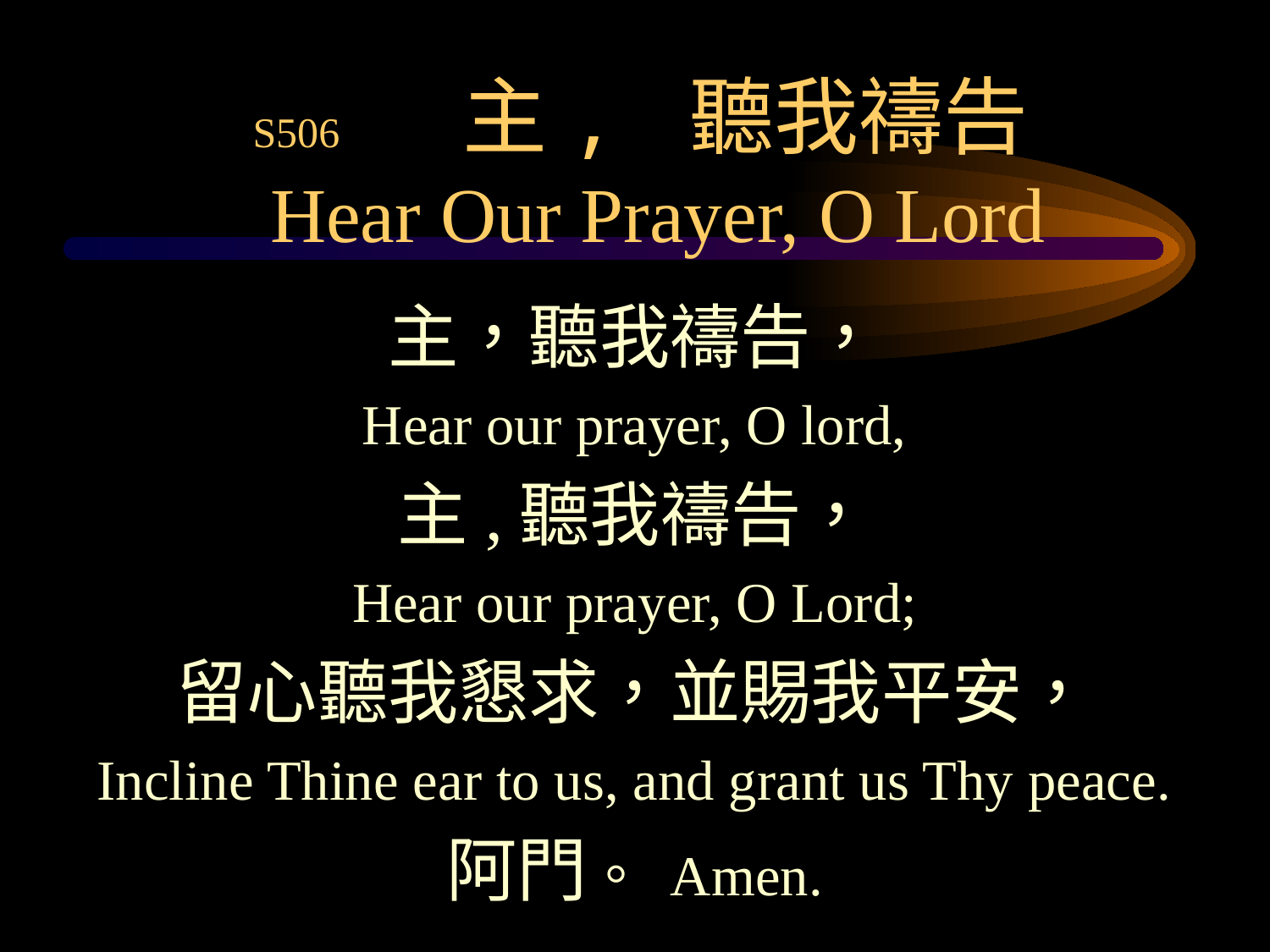

# S506         主, 聽我禱告 Hear Our Prayer, O Lord
主，聽我禱告，
Hear our prayer, O lord,
主,聽我禱告，
Hear our prayer, O Lord;
留心聽我懇求，並賜我平安，
Incline Thine ear to us, and grant us Thy peace.
阿門。 Amen.